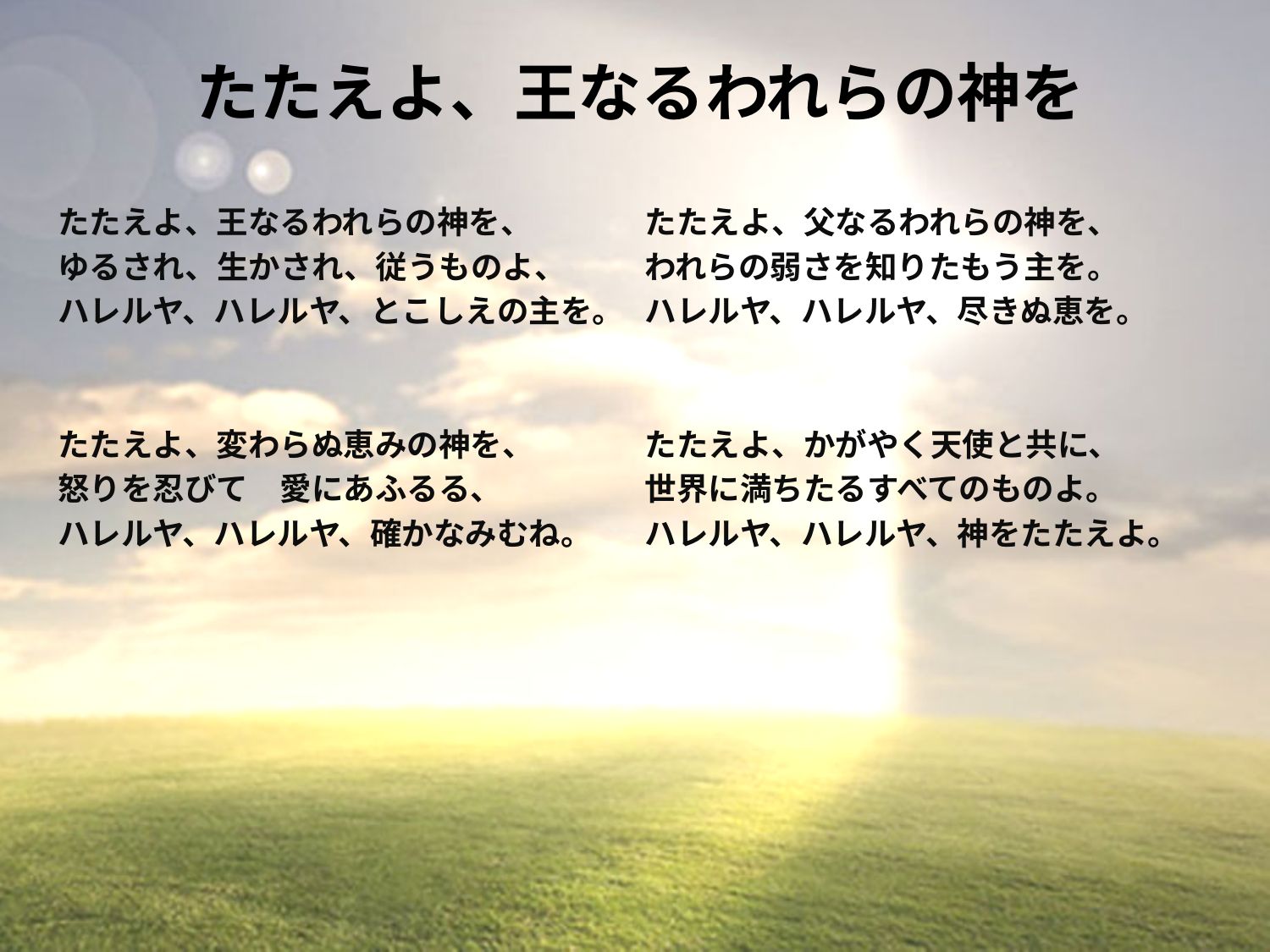

# たたえよ、王なるわれらの神を
たたえよ、王なるわれらの神を、
ゆるされ、生かされ、従うものよ、
ハレルヤ、ハレルヤ、とこしえの主を。

たたえよ、変わらぬ恵みの神を、
怒りを忍びて　愛にあふるる、
ハレルヤ、ハレルヤ、確かなみむね。
たたえよ、父なるわれらの神を、
われらの弱さを知りたもう主を。
ハレルヤ、ハレルヤ、尽きぬ恵を。

たたえよ、かがやく天使と共に、
世界に満ちたるすべてのものよ。
ハレルヤ、ハレルヤ、神をたたえよ。